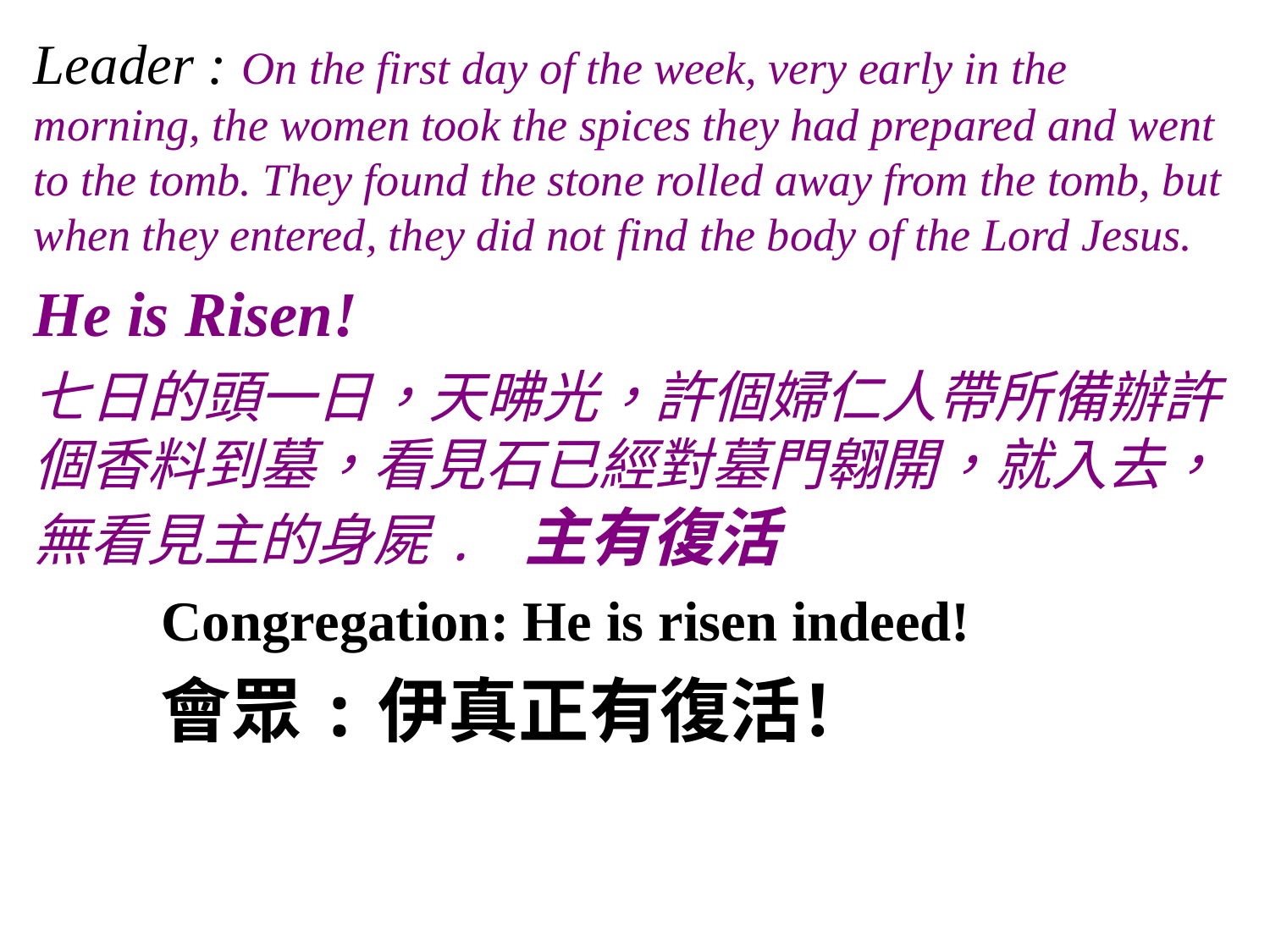

Leader : On the first day of the week, very early in the morning, the women took the spices they had prepared and went to the tomb. They found the stone rolled away from the tomb, but when they entered, they did not find the body of the Lord Jesus.
He is Risen!
七日的頭一日，天昲光，許個婦仁人帶所備辦許個香料到墓，看見石已經對墓門翱開，就入去，無看見主的身屍. 主有復活
         Congregation: He is risen indeed!
   	會眾:伊真正有復活！